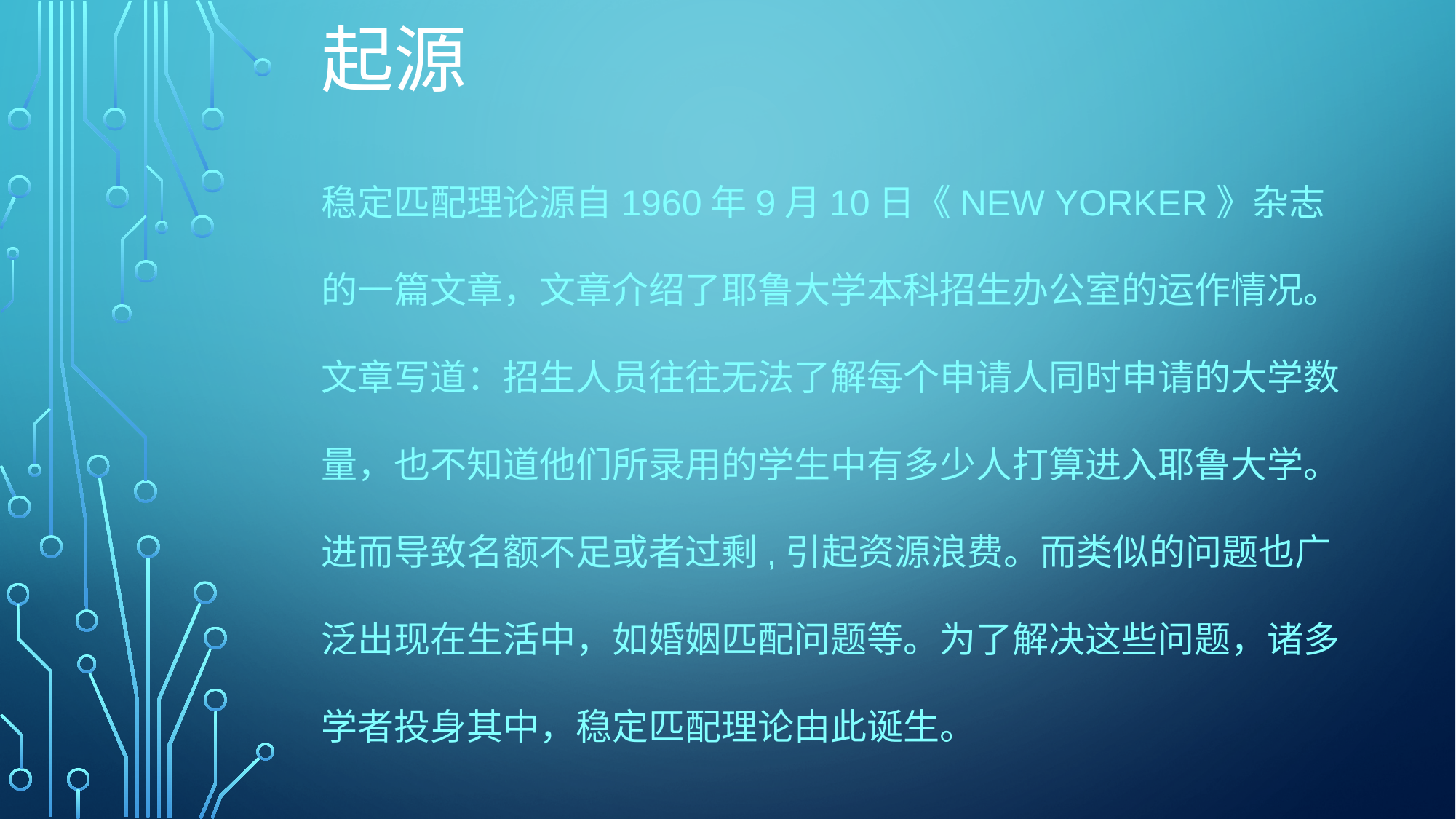

# 起源
稳定匹配理论源自1960年9月10日《New Yorker》杂志的一篇文章，文章介绍了耶鲁大学本科招生办公室的运作情况。文章写道：招生人员往往无法了解每个申请人同时申请的大学数量，也不知道他们所录用的学生中有多少人打算进入耶鲁大学。进而导致名额不足或者过剩,引起资源浪费。而类似的问题也广泛出现在生活中，如婚姻匹配问题等。为了解决这些问题，诸多学者投身其中，稳定匹配理论由此诞生。